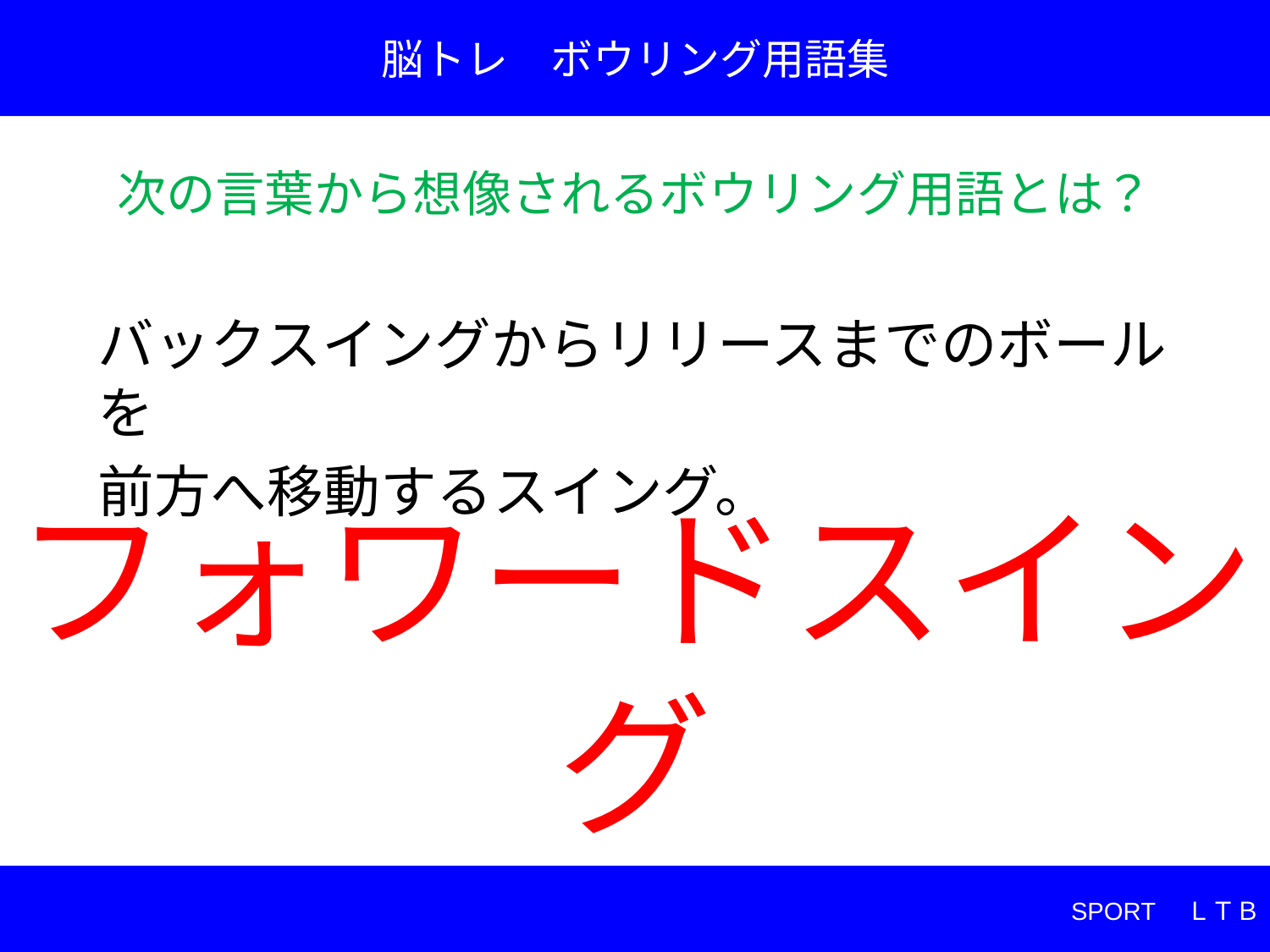

脳トレ　ボウリング用語集
次の言葉から想像されるボウリング用語とは？
バックスイングからリリースまでのボールを
前方へ移動するスイング。
# フォワードスイング
SPORT　ＬＴＢ